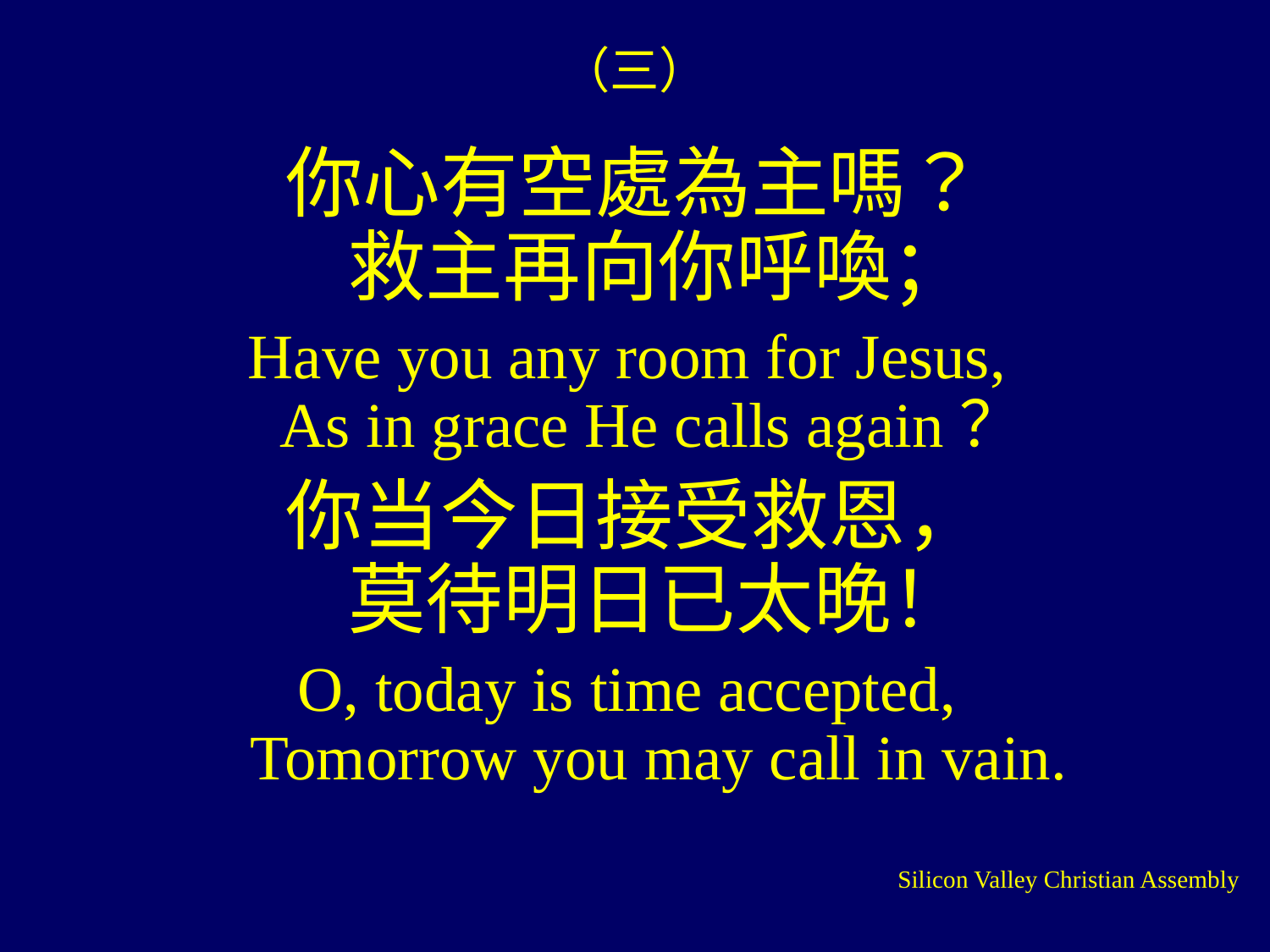

# （三）
你心有空處為主嗎？
救主再向你呼喚；
Have you any room for Jesus,
As in grace He calls again？
你当今日接受救恩，
莫待明日已太晚！
O, today is time accepted,
Tomorrow you may call in vain.
Silicon Valley Christian Assembly